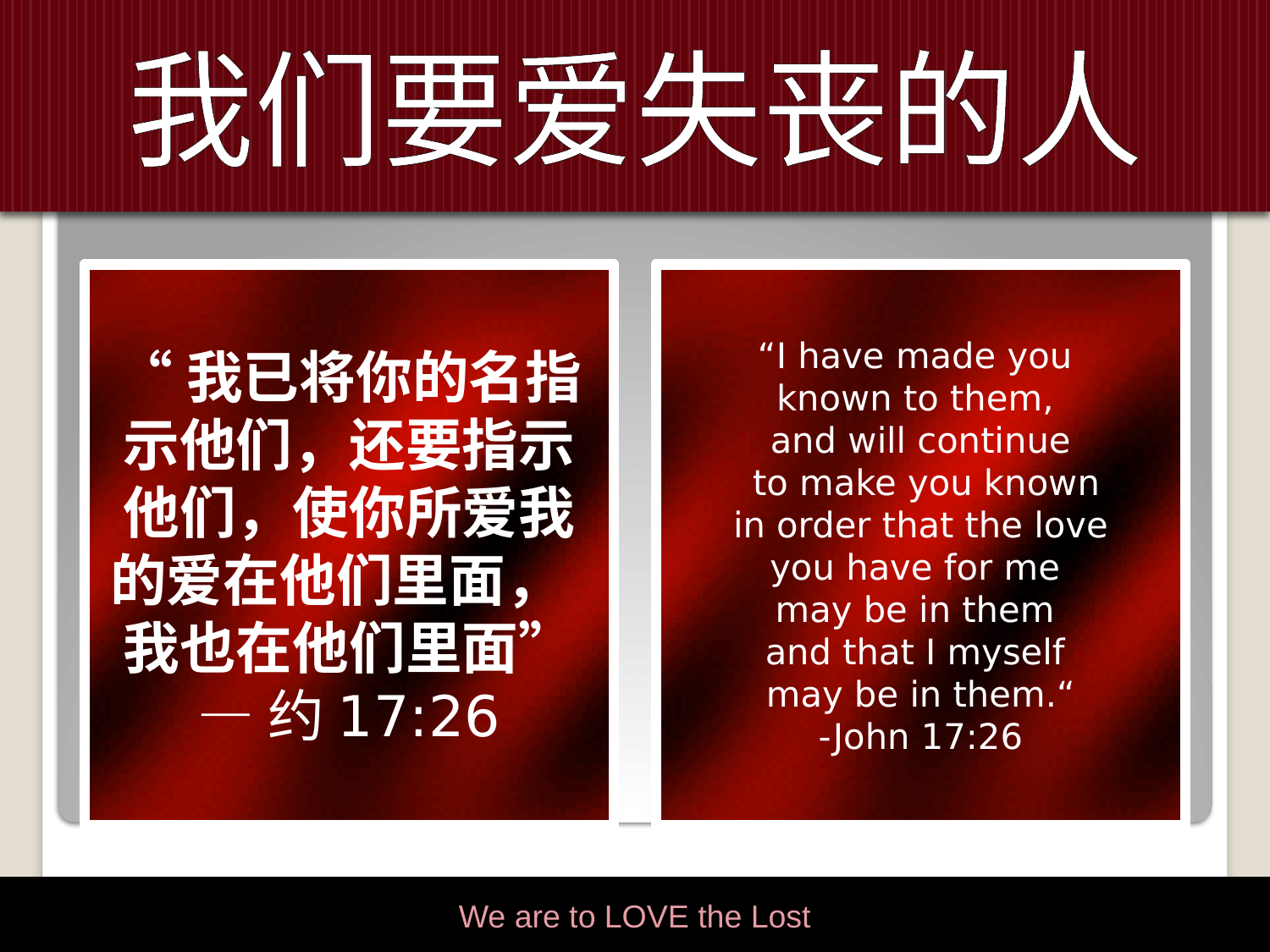

# 我们要爱失丧的人
“我已将你的名指示他们，还要指示他们，使你所爱我的爱在他们里面，   我也在他们里面”
—约17:26
“I have made you
known to them,
and will continue
 to make you known
 in order that the love
you have for me
may be in them
and that I myself
may be in them.“
-John 17:26
We are to LOVE the Lost